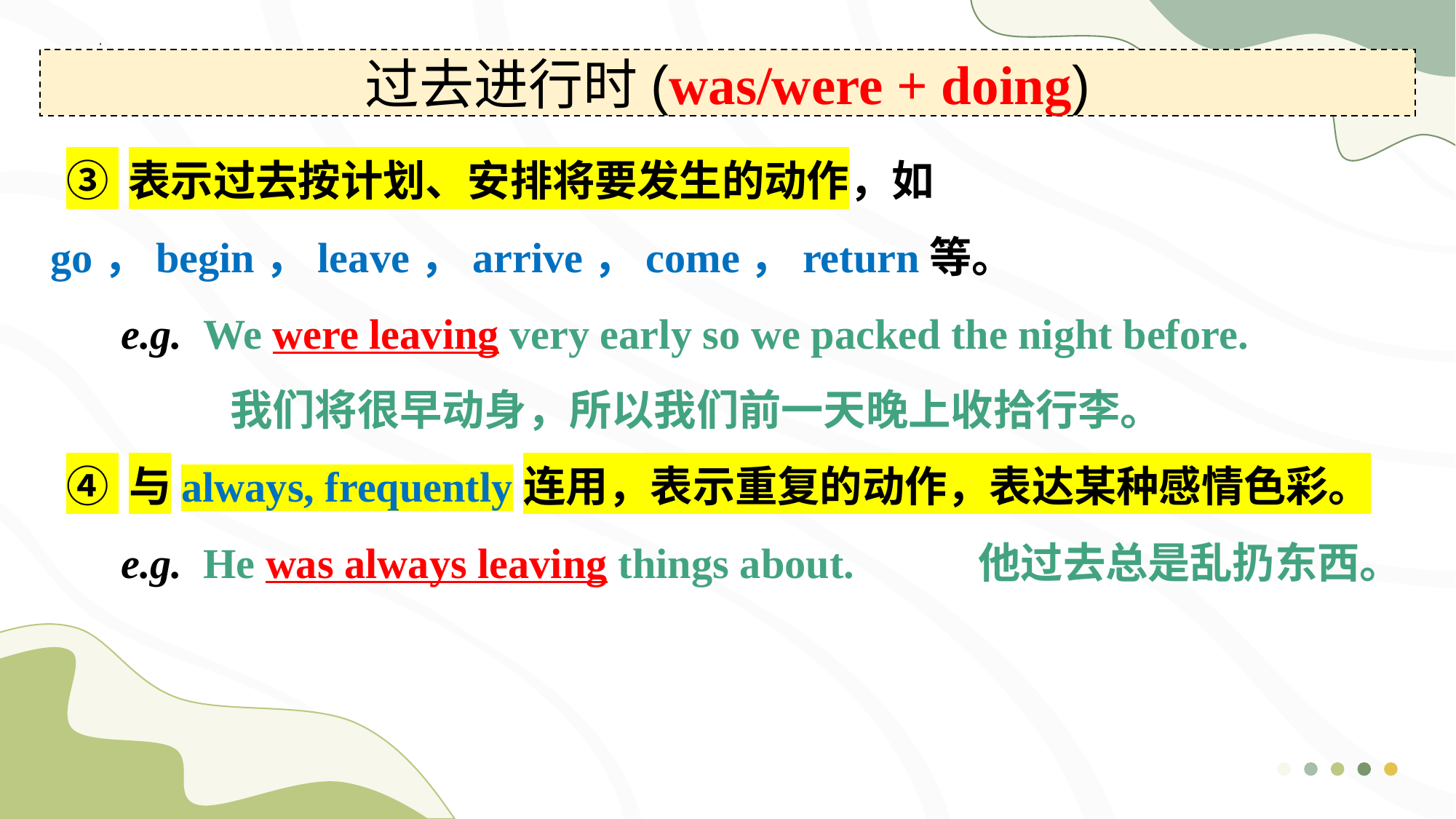

过去进行时(was/were + doing)
③ 表示过去按计划、安排将要发生的动作，如go，begin，leave，arrive，come，return等。
e.g.  We were leaving very early so we packed the night before.
我们将很早动身，所以我们前一天晚上收拾行李。
④ 与always, frequently连用，表示重复的动作，表达某种感情色彩。
e.g.  He was always leaving things about. 		他过去总是乱扔东西。